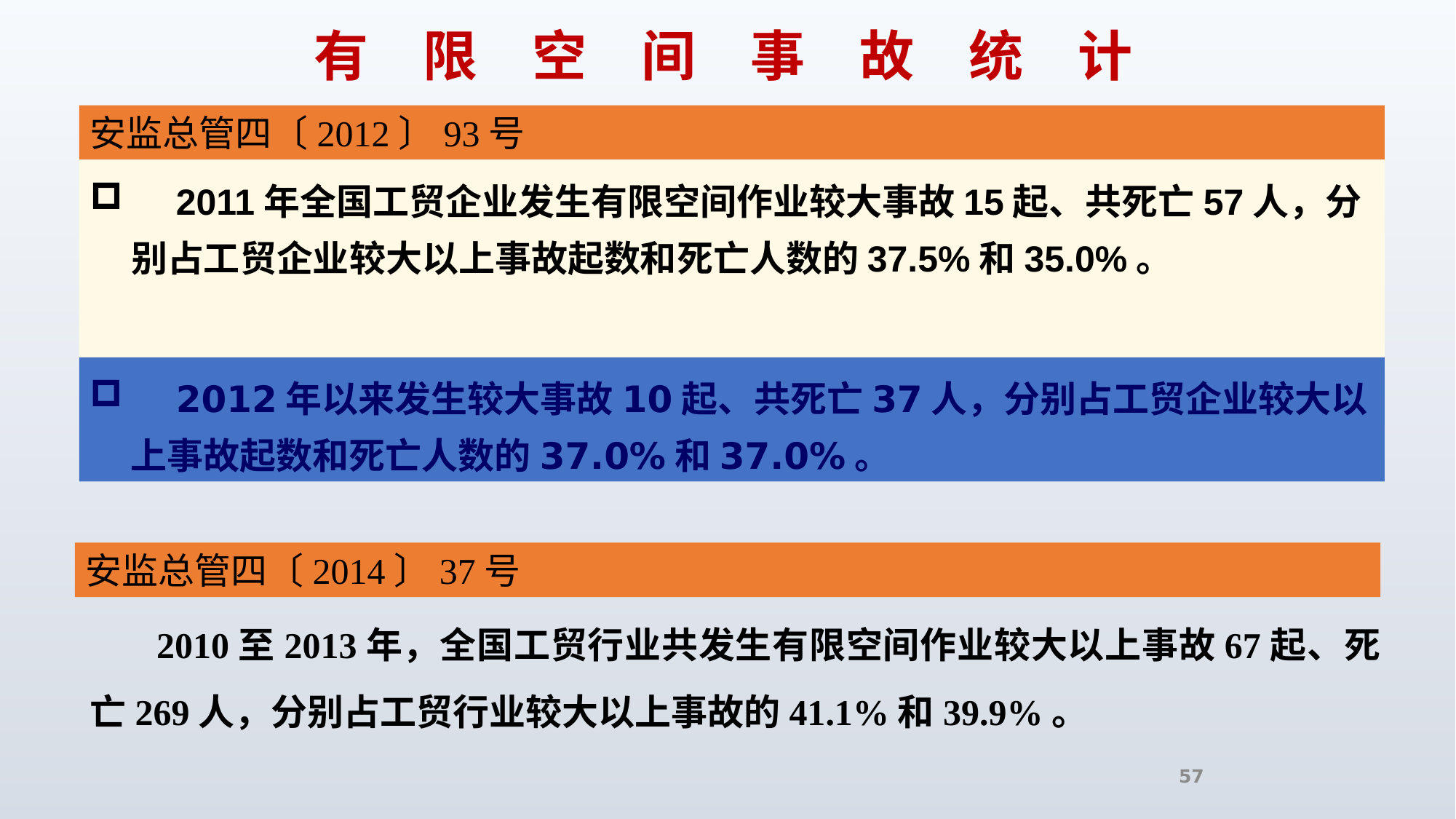

有　限　空　间　事　故　统　计
安监总管四〔2012〕93号
　2011年全国工贸企业发生有限空间作业较大事故15起、共死亡57人，分别占工贸企业较大以上事故起数和死亡人数的37.5%和35.0%。
　2012年以来发生较大事故10起、共死亡37人，分别占工贸企业较大以上事故起数和死亡人数的37.0%和37.0%。
安监总管四〔2014〕37号
      2010至2013年，全国工贸行业共发生有限空间作业较大以上事故67起、死亡269人，分别占工贸行业较大以上事故的41.1%和39.9%。
57